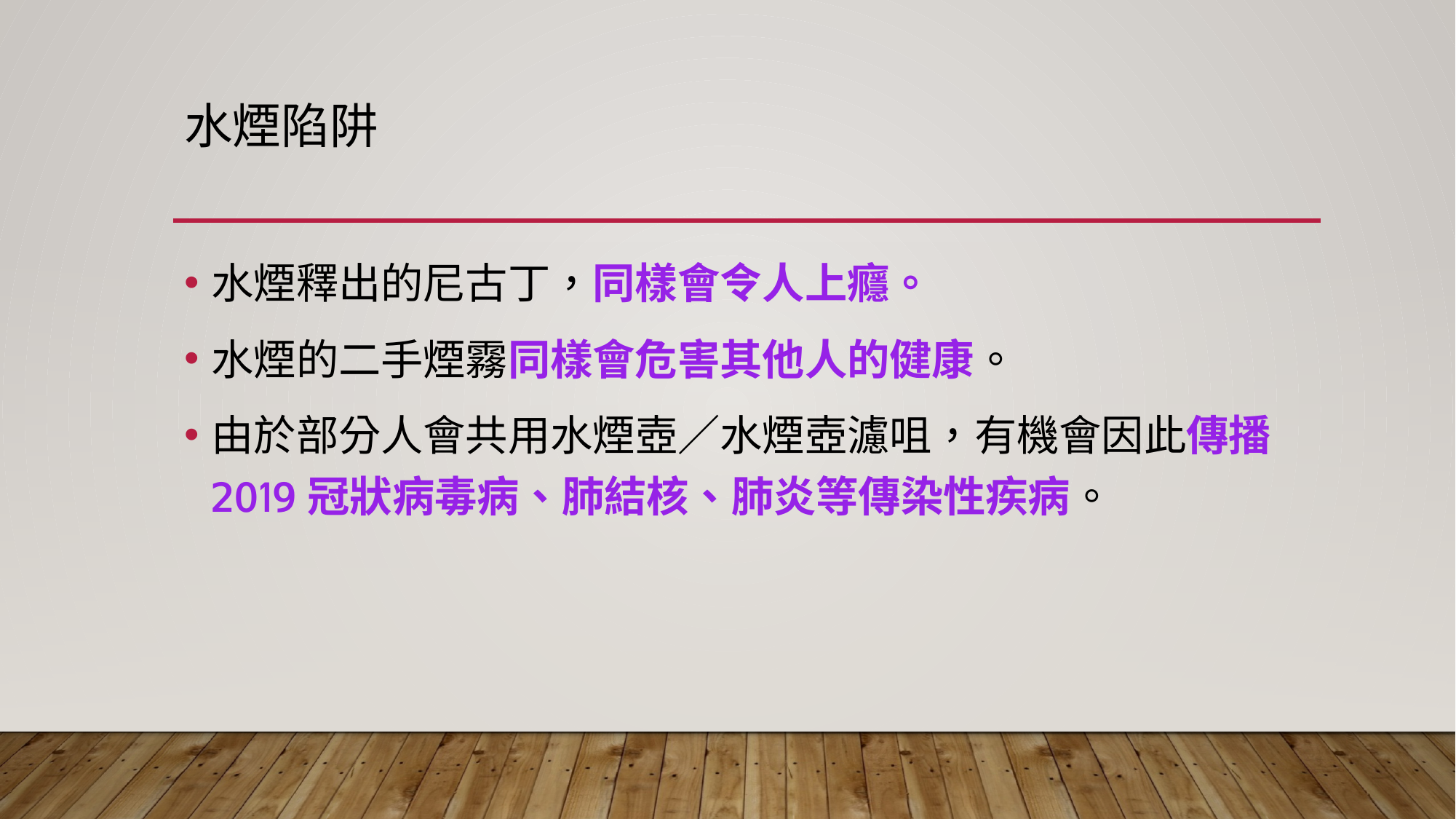

# 水煙陷阱
水煙釋出的尼古丁，同樣會令人上癮。
水煙的二手煙霧同樣會危害其他人的健康。
由於部分人會共用水煙壺／水煙壺濾咀，有機會因此傳播2019冠狀病毒病、肺結核、肺炎等傳染性疾病。